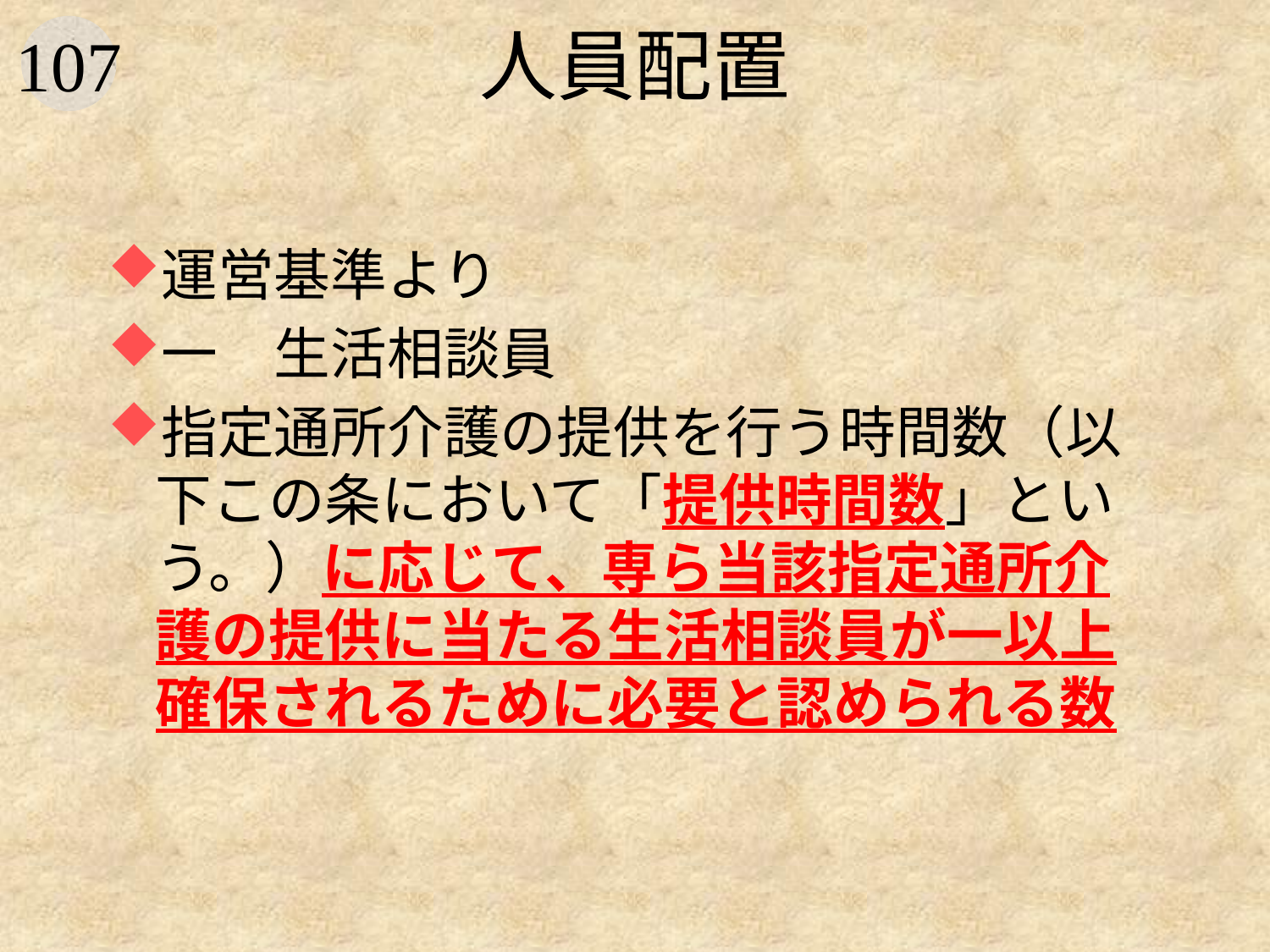

# 人員配置
運営基準より
一　生活相談員
指定通所介護の提供を行う時間数（以下この条において「提供時間数」という。）に応じて、専ら当該指定通所介護の提供に当たる生活相談員が一以上確保されるために必要と認められる数